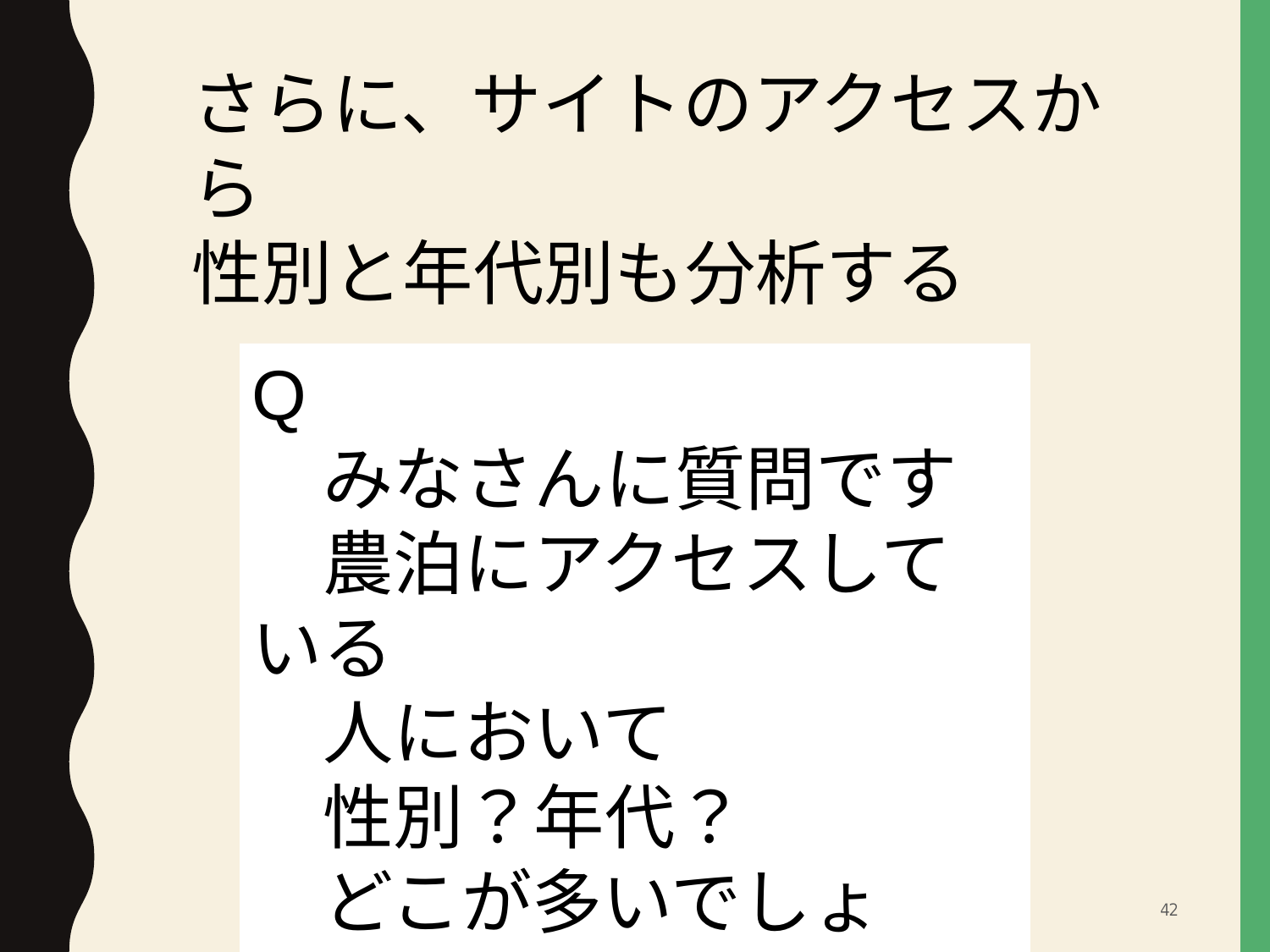

さらに、サイトのアクセスから
性別と年代別も分析する
Q
　みなさんに質問です
　農泊にアクセスしている
　人において
　性別？年代？
　どこが多いでしょう？
42